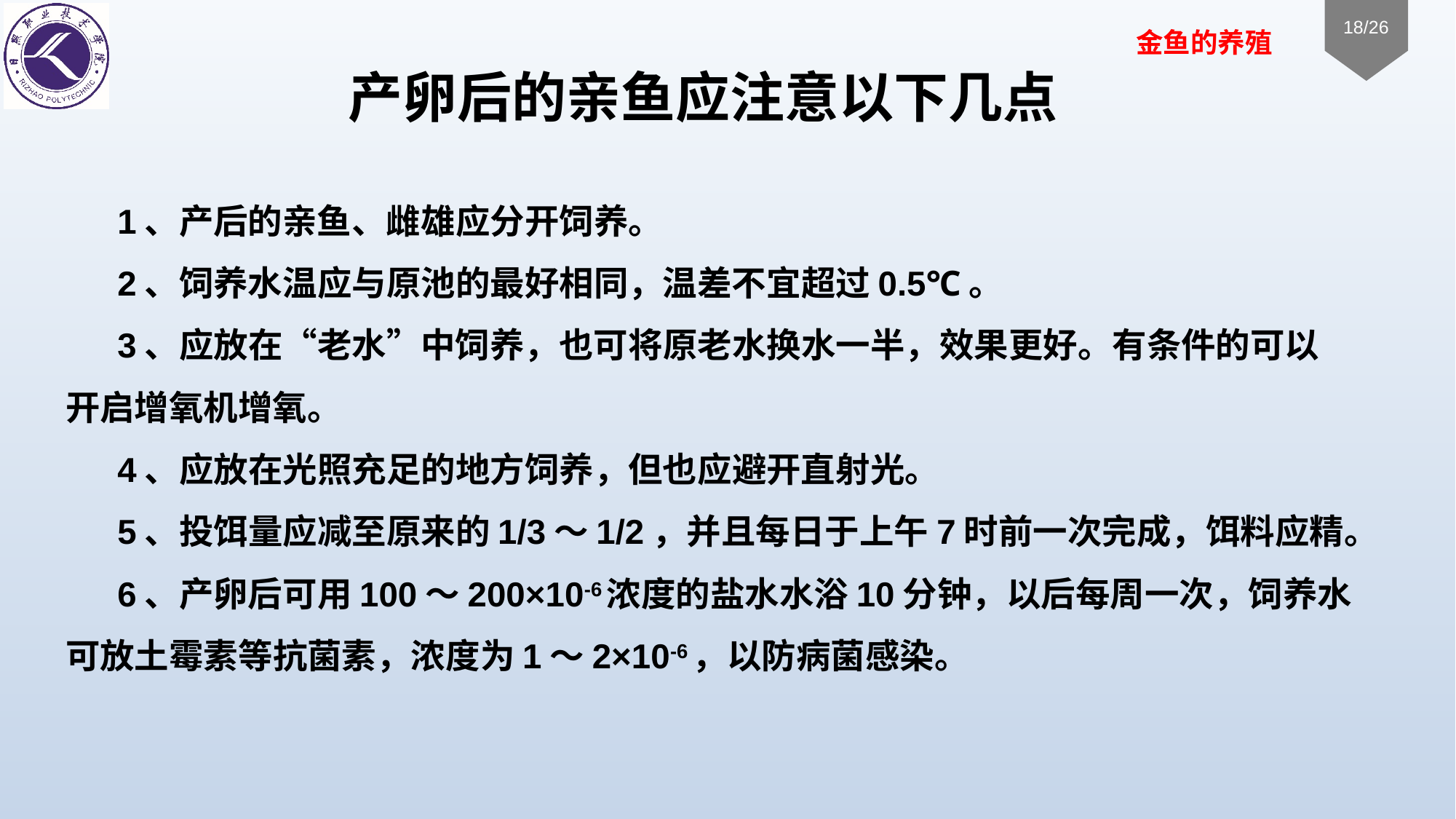

# 产卵后的亲鱼应注意以下几点
1、产后的亲鱼、雌雄应分开饲养。
2、饲养水温应与原池的最好相同，温差不宜超过0.5℃。
3、应放在“老水”中饲养，也可将原老水换水一半，效果更好。有条件的可以开启增氧机增氧。
4、应放在光照充足的地方饲养，但也应避开直射光。
5、投饵量应减至原来的1/3～1/2，并且每日于上午7时前一次完成，饵料应精。
6、产卵后可用100～200×10-6浓度的盐水水浴10分钟，以后每周一次，饲养水可放土霉素等抗菌素，浓度为1～2×10-6，以防病菌感染。